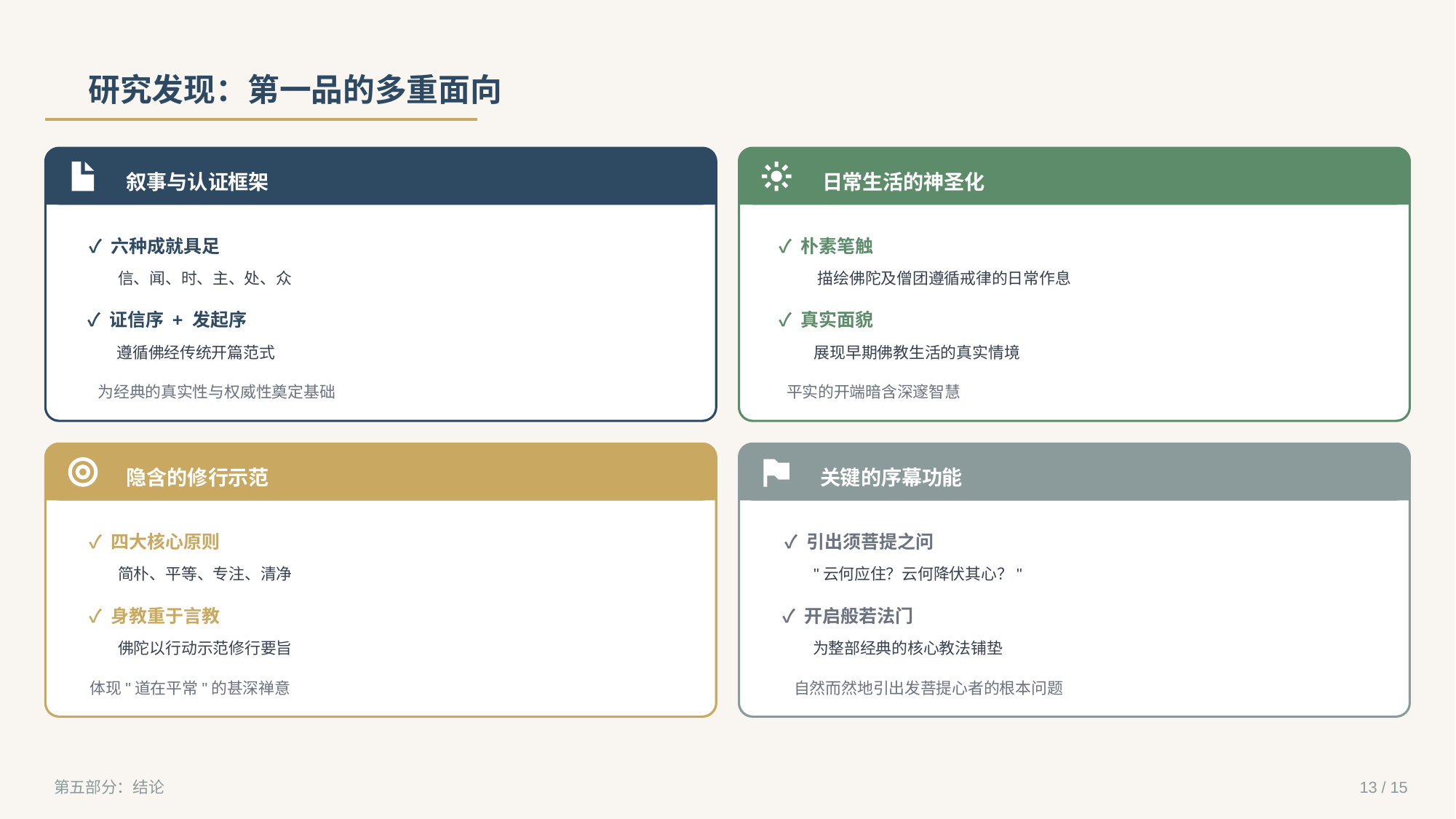

研究发现：第一品的多重面向

叙事与认证框架

✓ 六种成就具足
信、闻、时、主、处、众
✓ 证信序 + 发起序
遵循佛经传统开篇范式
为经典的真实性与权威性奠定基础

日常生活的神圣化

✓ 朴素笔触
描绘佛陀及僧团遵循戒律的日常作息
✓ 真实面貌
展现早期佛教生活的真实情境
平实的开端暗含深邃智慧

隐含的修行示范

✓ 四大核心原则
简朴、平等、专注、清净
✓ 身教重于言教
佛陀以行动示范修行要旨
体现"道在平常"的甚深禅意

关键的序幕功能

✓ 引出须菩提之问
"云何应住？云何降伏其心？"
✓ 开启般若法门
为整部经典的核心教法铺垫
自然而然地引出发菩提心者的根本问题
第五部分：结论
13 / 15